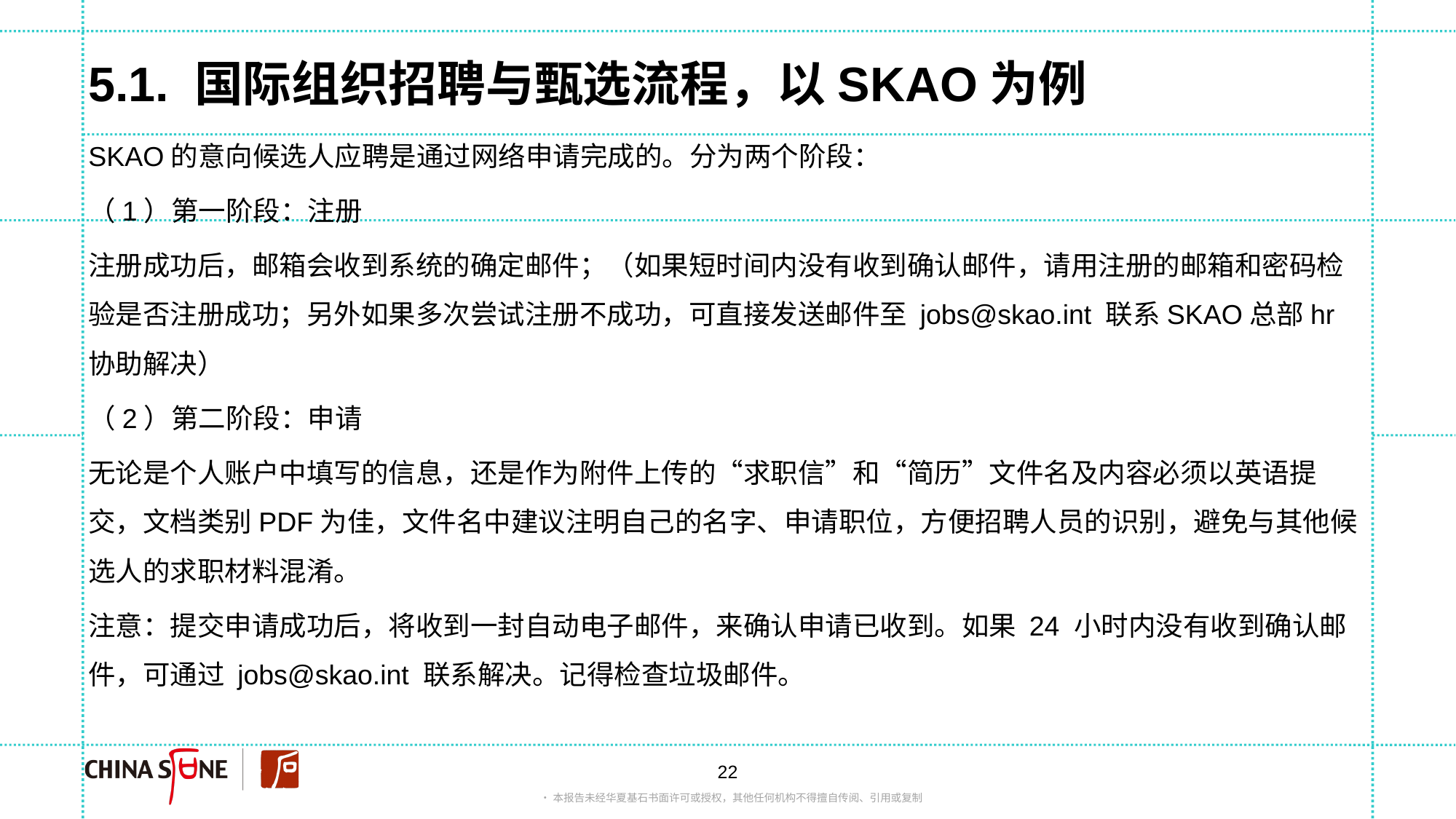

# 5.1. 国际组织招聘与甄选流程，以SKAO为例
SKAO的意向候选人应聘是通过网络申请完成的。分为两个阶段：
（1）第一阶段：注册
注册成功后，邮箱会收到系统的确定邮件；（如果短时间内没有收到确认邮件，请用注册的邮箱和密码检验是否注册成功；另外如果多次尝试注册不成功，可直接发送邮件至 jobs@skao.int 联系SKAO总部hr协助解决）
（2）第二阶段：申请
无论是个人账户中填写的信息，还是作为附件上传的“求职信”和“简历”文件名及内容必须以英语提交，文档类别PDF为佳，文件名中建议注明自己的名字、申请职位，方便招聘人员的识别，避免与其他候选人的求职材料混淆。
注意：提交申请成功后，将收到一封自动电子邮件，来确认申请已收到。如果 24 小时内没有收到确认邮件，可通过 jobs@skao.int 联系解决。记得检查垃圾邮件。